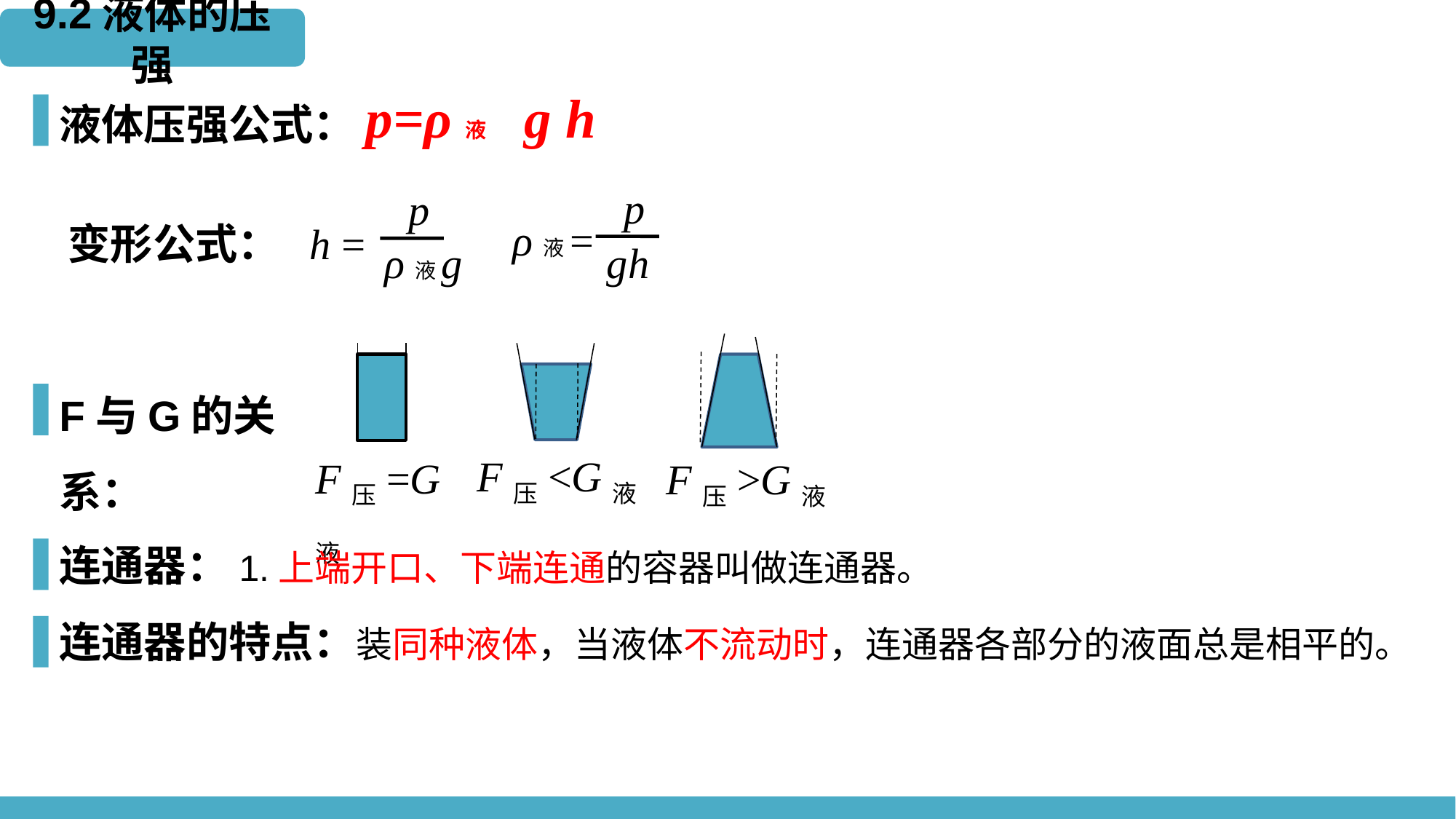

9.2液体的压强
液体压强公式：
p=ρ液  g h

p
p
h =
ρ液g

ρ液=

变形公式：
gh

F与G的关系：

F压<G液
F压=G液
F压>G液
连通器：1.上端开口、下端连通的容器叫做连通器。
连通器的特点：装同种液体，当液体不流动时，连通器各部分的液面总是相平的。